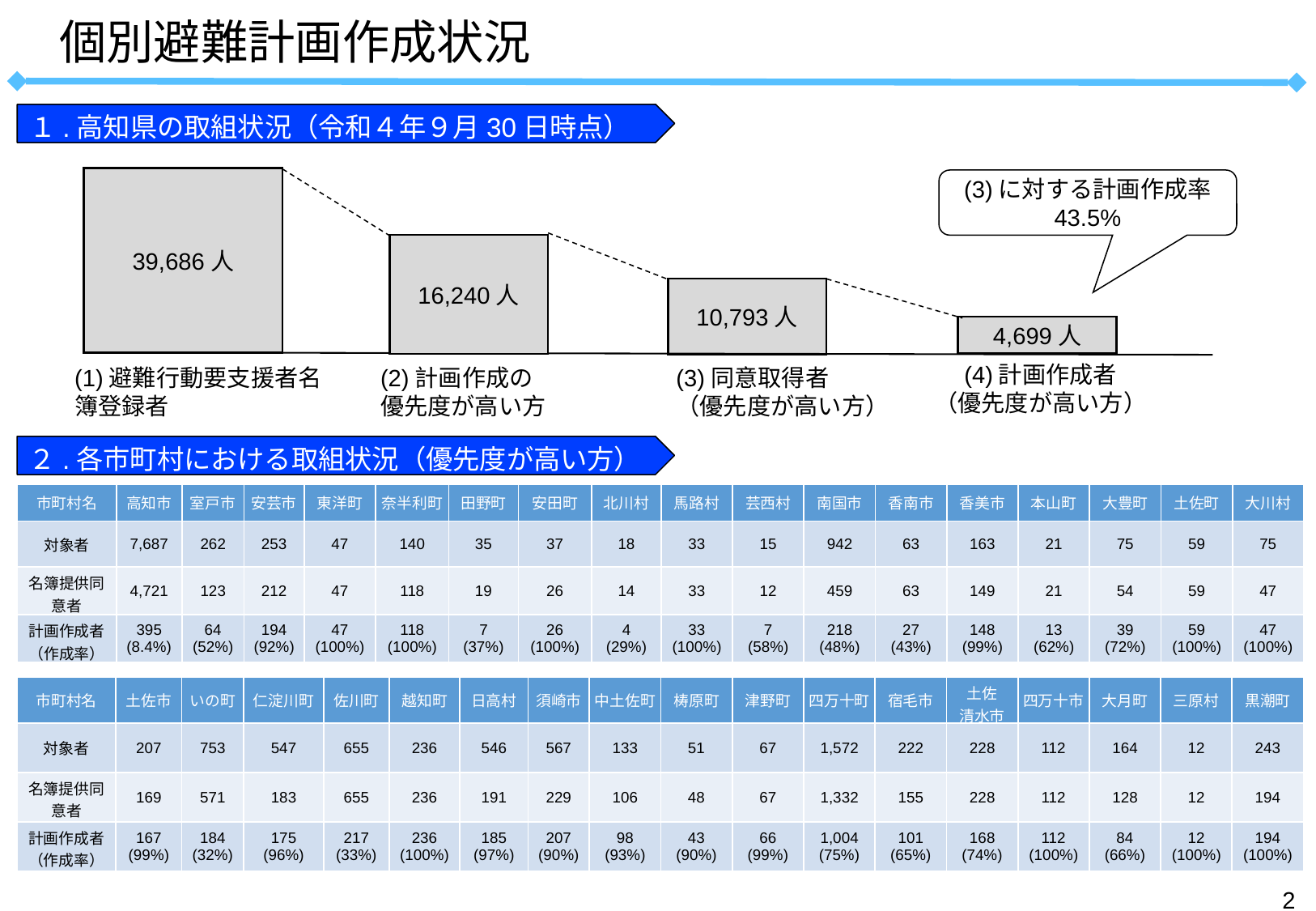

個別避難計画作成状況

１.高知県の取組状況（令和４年９月30日時点）
39,686人

(3)に対する計画作成率
43.5%

16,240人
10,793人

4,699人

(1)避難行動要支援者名簿登録者
(2)計画作成の
優先度が高い方
(3)同意取得者
（優先度が高い方）
(4)計画作成者
（優先度が高い方）
２.各市町村における取組状況（優先度が高い方）
| 市町村名 | 高知市 | 室戸市 | 安芸市 | 東洋町 | 奈半利町 | 田野町 | 安田町 | 北川村 | 馬路村 | 芸西村 | 南国市 | 香南市 | 香美市 | 本山町 | 大豊町 | 土佐町 | 大川村 |
| --- | --- | --- | --- | --- | --- | --- | --- | --- | --- | --- | --- | --- | --- | --- | --- | --- | --- |
| 対象者 | 7,687 | 262 | 253 | 47 | 140 | 35 | 37 | 18 | 33 | 15 | 942 | 63 | 163 | 21 | 75 | 59 | 75 |
| 名簿提供同意者 | 4,721 | 123 | 212 | 47 | 118 | 19 | 26 | 14 | 33 | 12 | 459 | 63 | 149 | 21 | 54 | 59 | 47 |
| 計画作成者（作成率） | 395 (8.4%) | 64 (52%) | 194 (92%) | 47 (100%) | 118 (100%) | 7 (37%) | 26 (100%) | 4 (29%) | 33 (100%) | 7 (58%) | 218 (48%) | 27 (43%) | 148 (99%) | 13 (62%) | 39 (72%) | 59 (100%) | 47 (100%) |
| 市町村名 | 土佐市 | いの町 | 仁淀川町 | 佐川町 | 越知町 | 日高村 | 須崎市 | 中土佐町 | 梼原町 | 津野町 | 四万十町 | 宿毛市 | 土佐 清水市 | 四万十市 | 大月町 | 三原村 | 黒潮町 |
| --- | --- | --- | --- | --- | --- | --- | --- | --- | --- | --- | --- | --- | --- | --- | --- | --- | --- |
| 対象者 | 207 | 753 | 547 | 655 | 236 | 546 | 567 | 133 | 51 | 67 | 1,572 | 222 | 228 | 112 | 164 | 12 | 243 |
| 名簿提供同意者 | 169 | 571 | 183 | 655 | 236 | 191 | 229 | 106 | 48 | 67 | 1,332 | 155 | 228 | 112 | 128 | 12 | 194 |
| 計画作成者（作成率） | 167 (99%) | 184 (32%) | 175 (96%) | 217 (33%) | 236 (100%) | 185 (97%) | 207 (90%) | 98 (93%) | 43 (90%) | 66 (99%) | 1,004 (75%) | 101 (65%) | 168 (74%) | 112 (100%) | 84 (66%) | 12 (100%) | 194 (100%) |
2